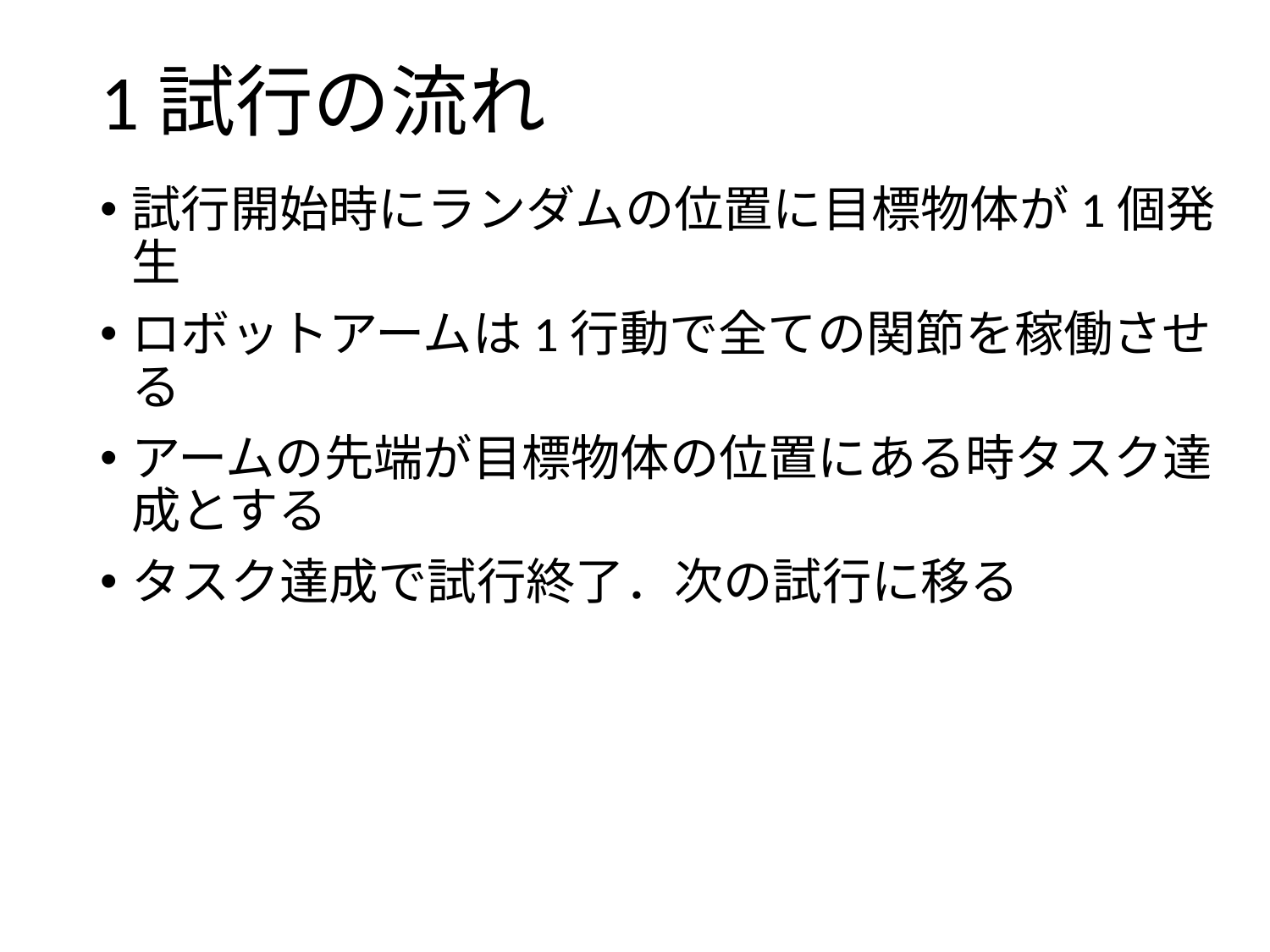

# 1試行の流れ
試行開始時にランダムの位置に目標物体が1個発生
ロボットアームは1行動で全ての関節を稼働させる
アームの先端が目標物体の位置にある時タスク達成とする
タスク達成で試行終了．次の試行に移る